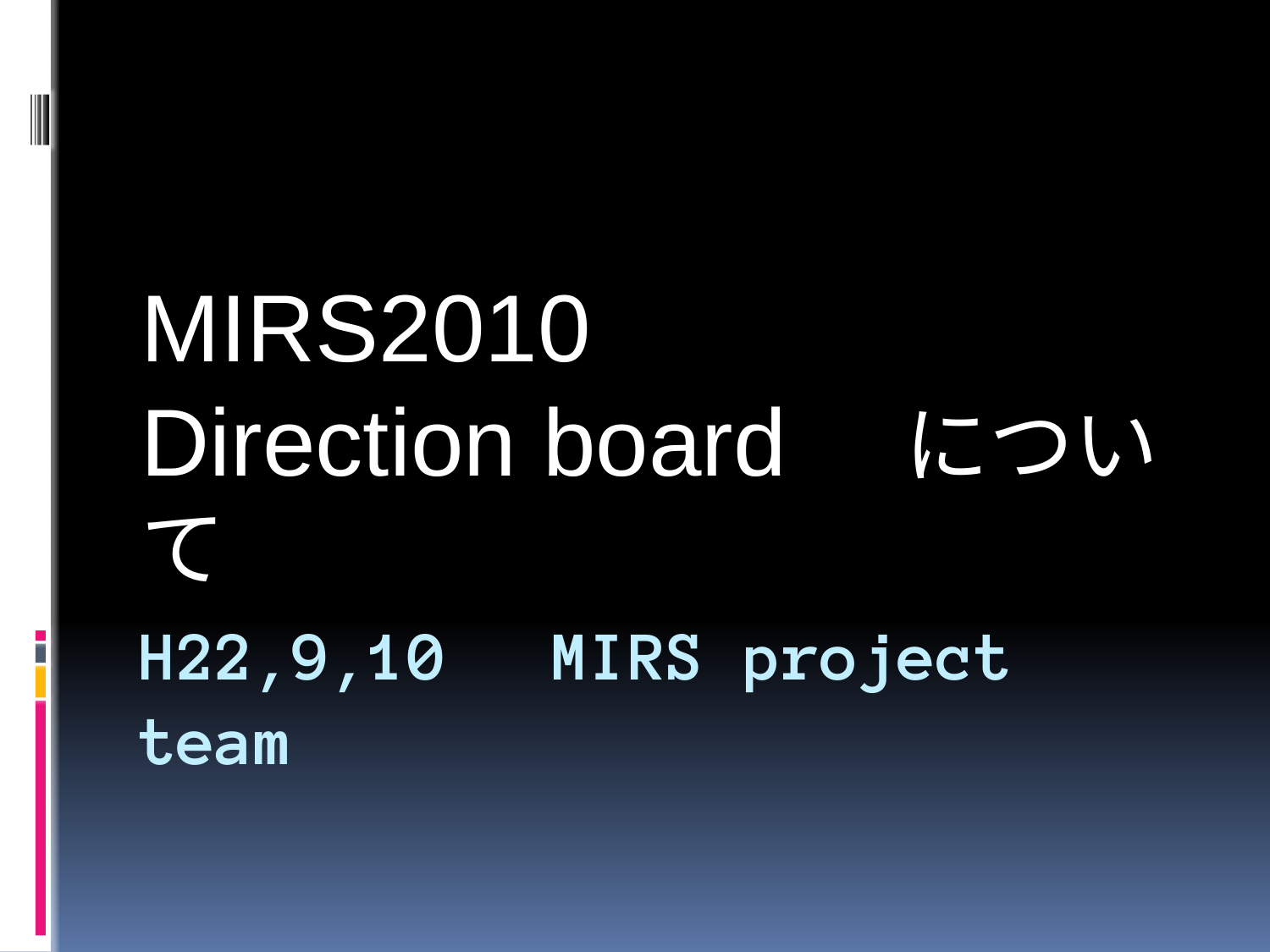

MIRS2010
Direction board　について
# H22,9,10　MIRS project team